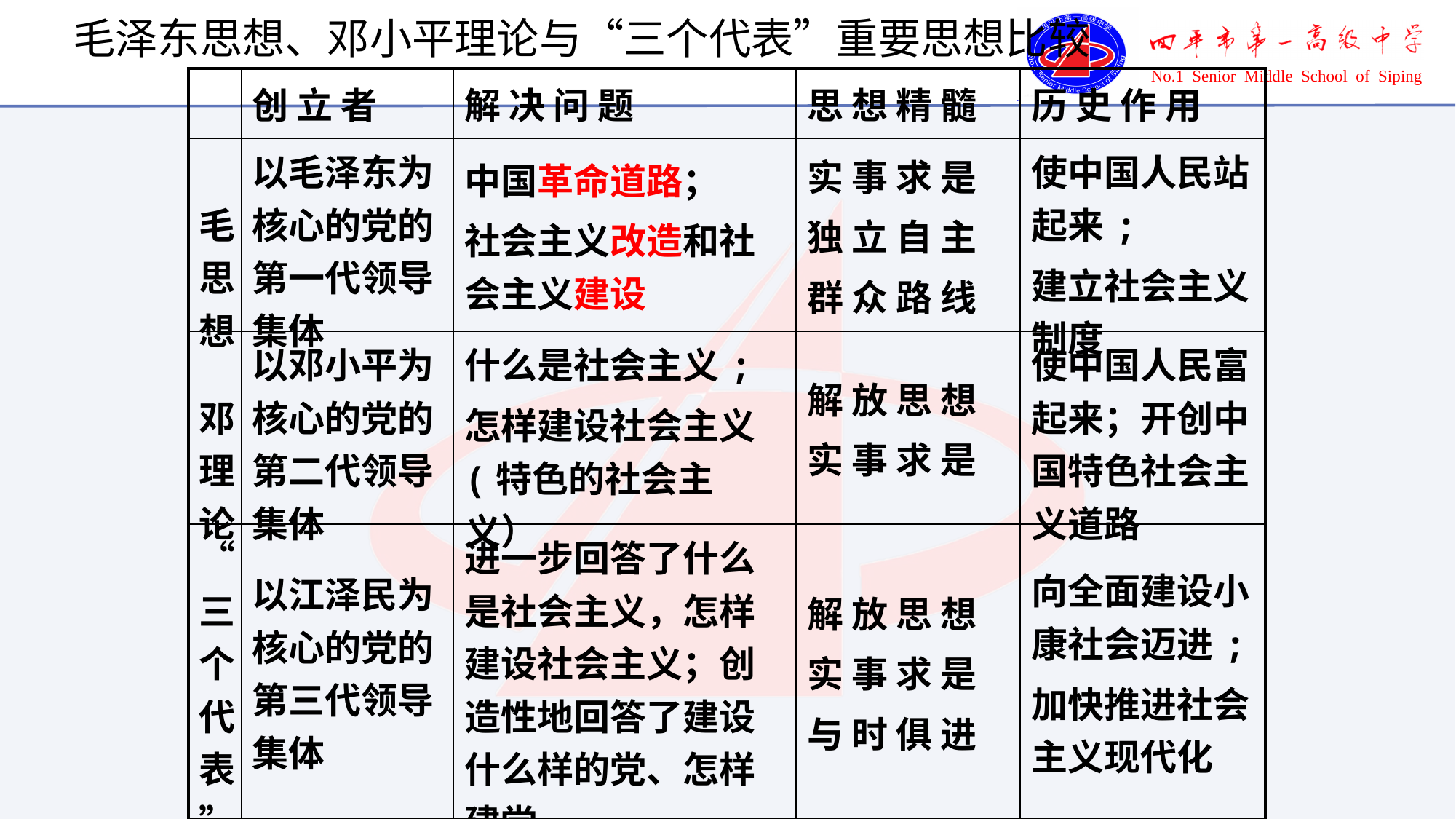

毛泽东思想、邓小平理论与“三个代表”重要思想比较
|  | 创 立 者 | 解 决 问 题 | 思 想 精 髓 | 历 史 作 用 |
| --- | --- | --- | --- | --- |
| 毛思想 | 以毛泽东为核心的党的第一代领导集体 | 中国革命道路； 社会主义改造和社会主义建设 | 实 事 求 是 独 立 自 主 群 众 路 线 | 使中国人民站起来; 建立社会主义制度 |
| 邓理论 | 以邓小平为核心的党的第二代领导集体 | 什么是社会主义; 怎样建设社会主义(特色的社会主义） | 解 放 思 想 实 事 求 是 | 使中国人民富起来；开创中国特色社会主义道路 |
| “三个代表” | 以江泽民为核心的党的第三代领导集体 | 进一步回答了什么是社会主义，怎样建设社会主义；创造性地回答了建设什么样的党、怎样建党 | 解 放 思 想 实 事 求 是 与 时 俱 进 | 向全面建设小康社会迈进; 加快推进社会主义现代化 |